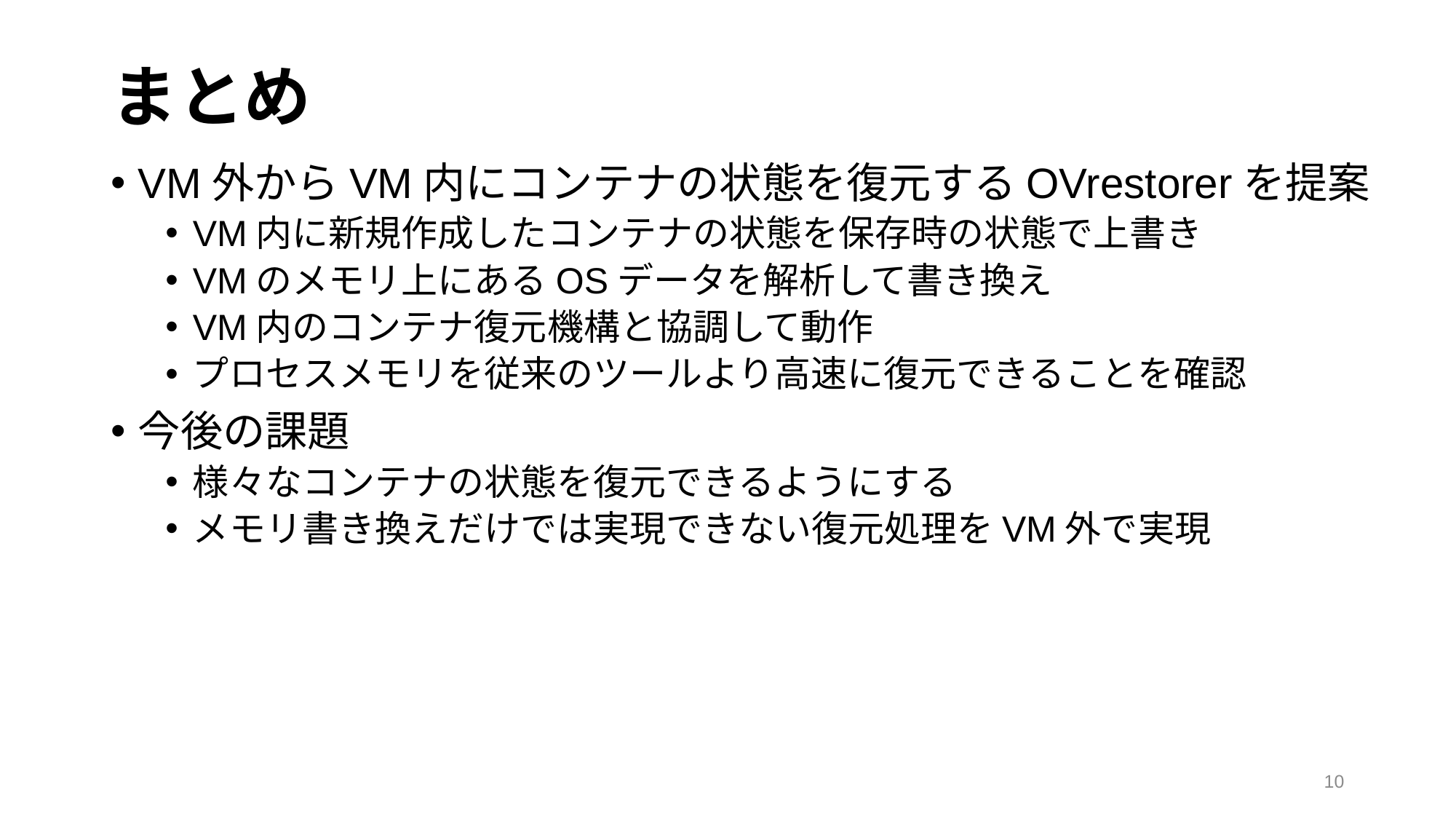

# まとめ
VM外からVM内にコンテナの状態を復元するOVrestorerを提案
VM内に新規作成したコンテナの状態を保存時の状態で上書き
VMのメモリ上にあるOSデータを解析して書き換え
VM内のコンテナ復元機構と協調して動作
プロセスメモリを従来のツールより高速に復元できることを確認
今後の課題
様々なコンテナの状態を復元できるようにする
メモリ書き換えだけでは実現できない復元処理をVM外で実現
10